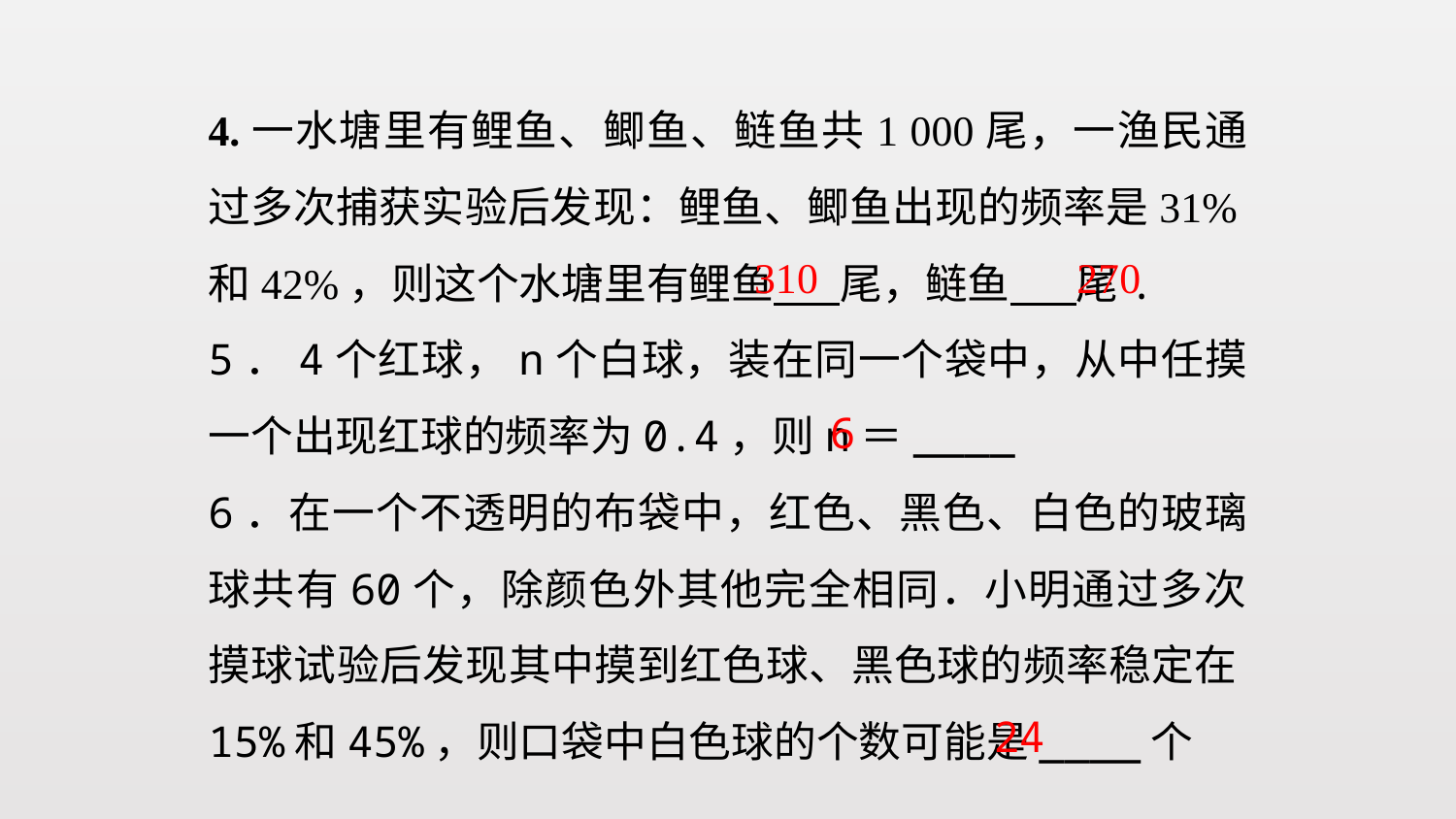

4.一水塘里有鲤鱼、鲫鱼、鲢鱼共1 000尾，一渔民通过多次捕获实验后发现：鲤鱼、鲫鱼出现的频率是31%和42%，则这个水塘里有鲤鱼       尾，鲢鱼       尾.
5．4个红球，n个白球，装在同一个袋中，从中任摸一个出现红球的频率为0.4，则n＝____
6．在一个不透明的布袋中，红色、黑色、白色的玻璃球共有60个，除颜色外其他完全相同．小明通过多次摸球试验后发现其中摸到红色球、黑色球的频率稳定在15%和45%，则口袋中白色球的个数可能是____个
270
310
6
24